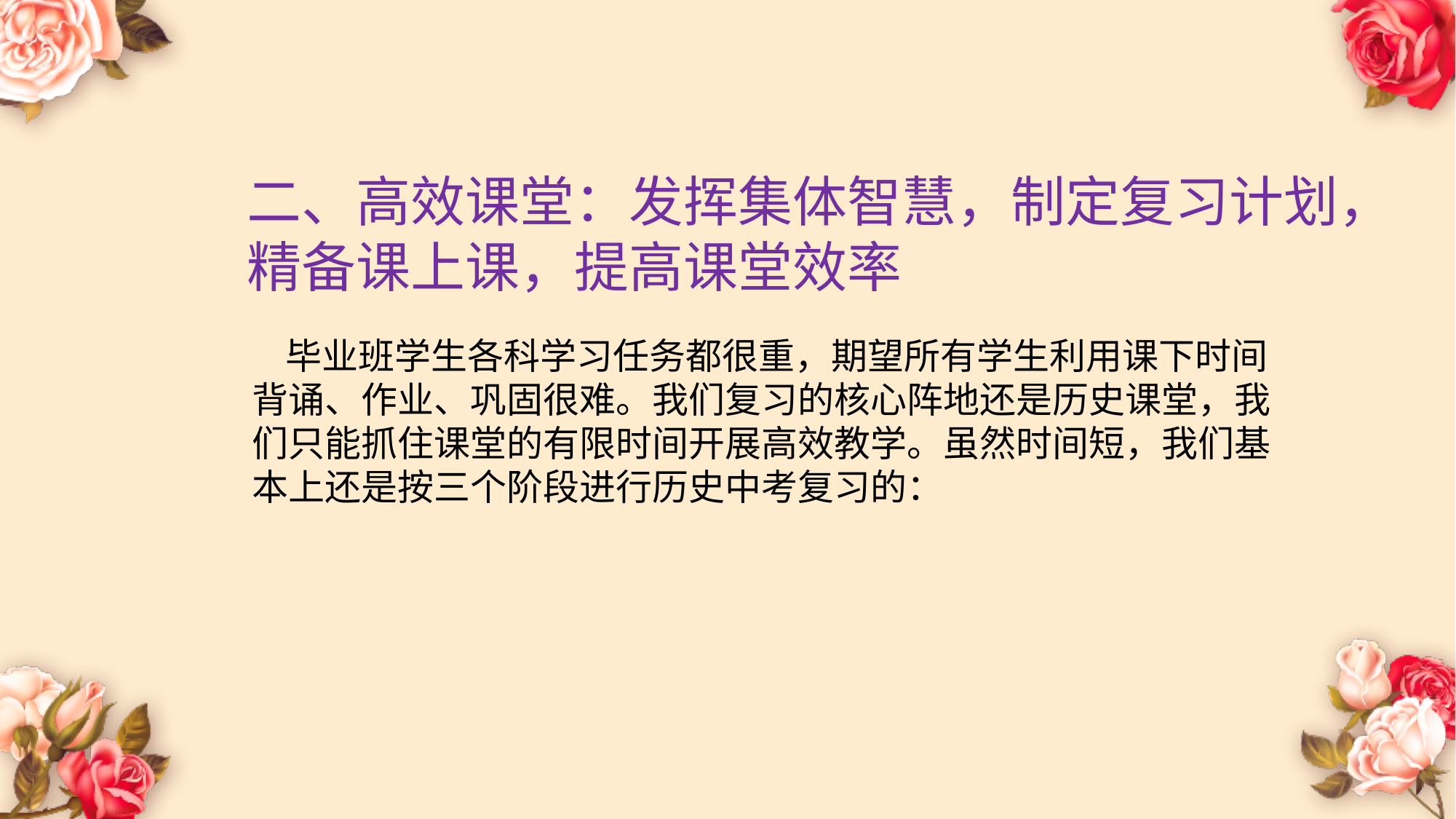

二、高效课堂：发挥集体智慧，制定复习计划，精备课上课，提高课堂效率
   毕业班学生各科学习任务都很重，期望所有学生利用课下时间背诵、作业、巩固很难。我们复习的核心阵地还是历史课堂，我们只能抓住课堂的有限时间开展高效教学。虽然时间短，我们基本上还是按三个阶段进行历史中考复习的：